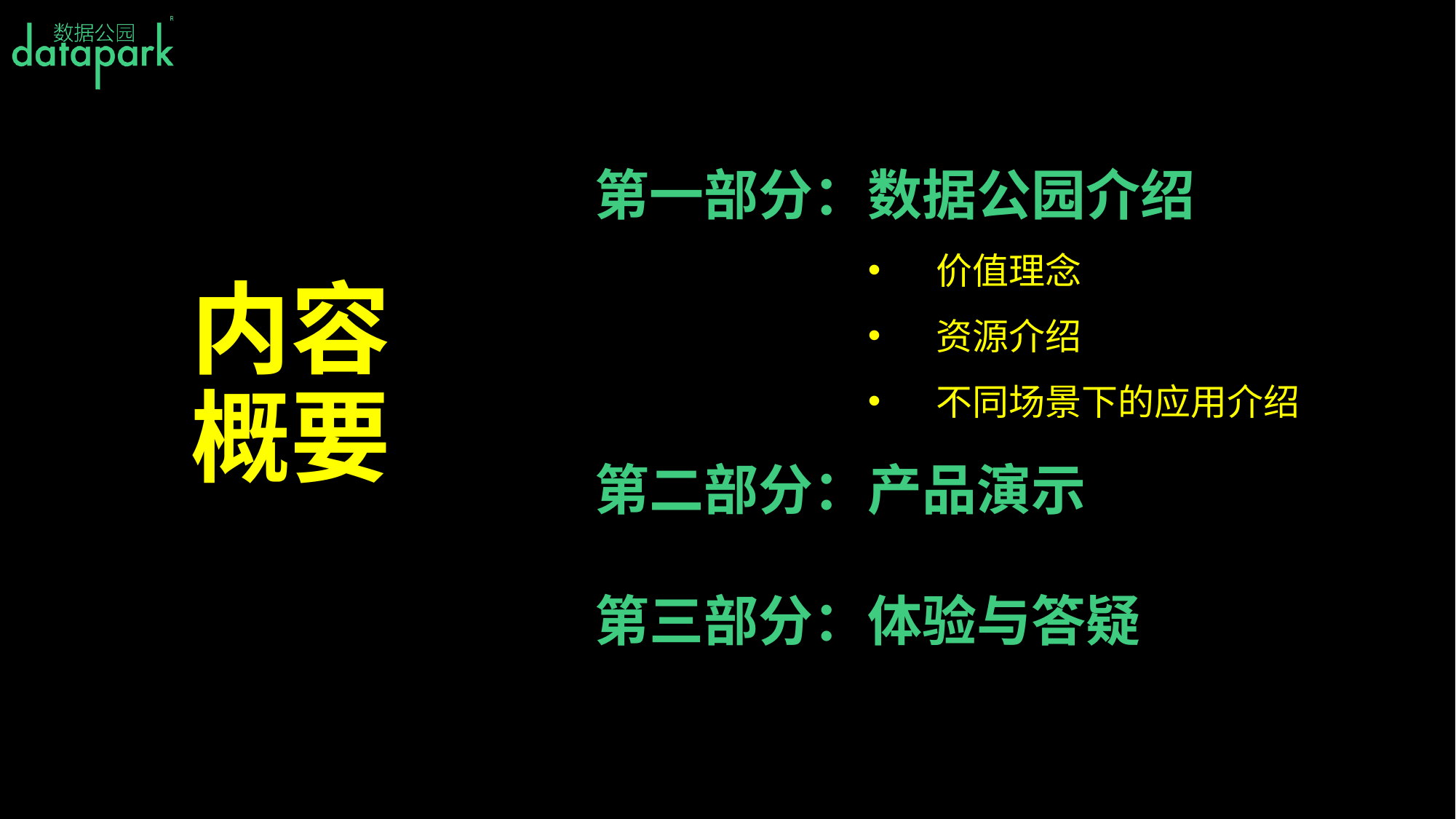

第一部分：数据公园介绍
价值理念
资源介绍
不同场景下的应用介绍

第二部分：产品演示

第三部分：体验与答疑

内容
概要